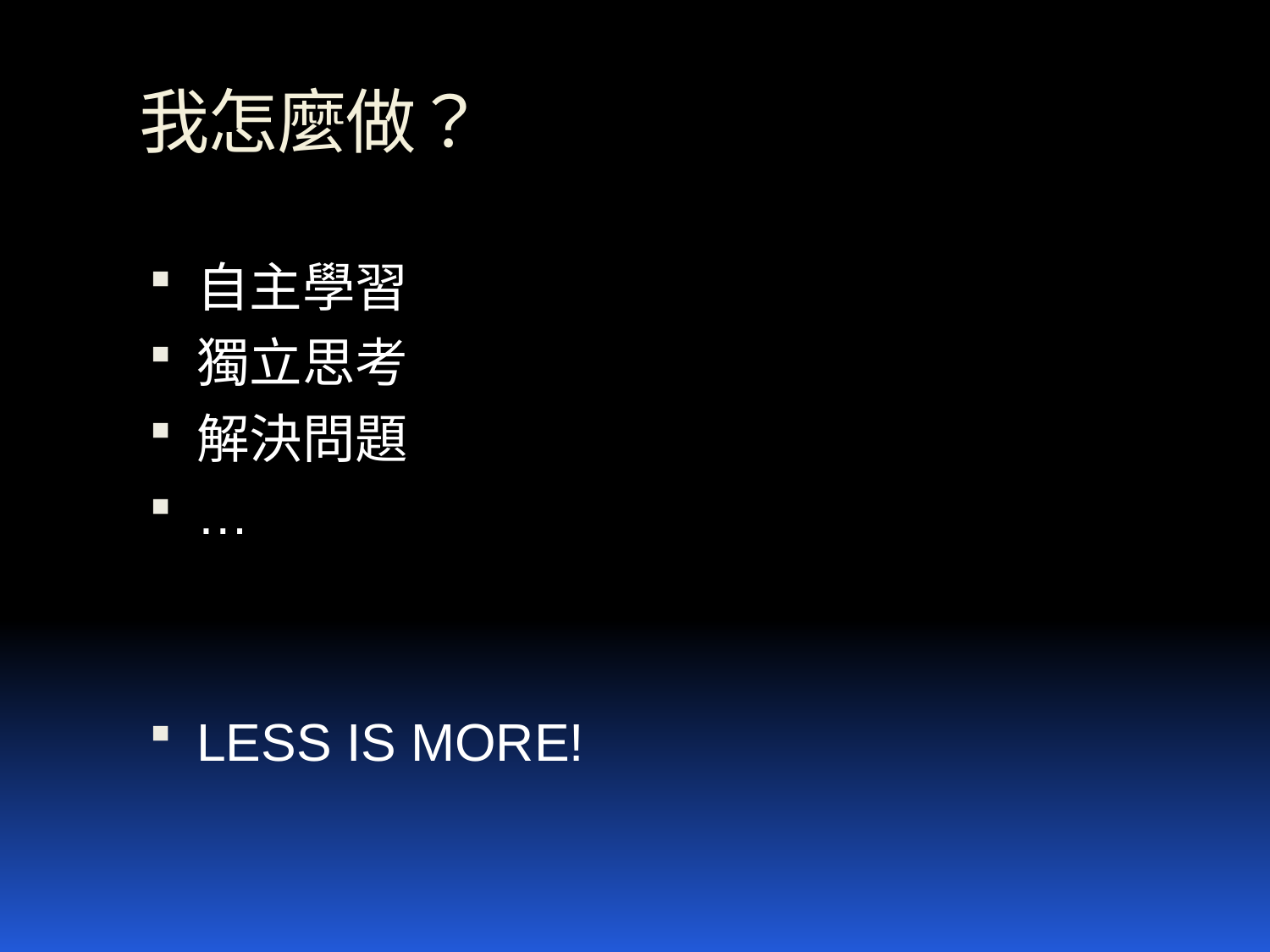

# 我怎麼做？
自主學習
獨立思考
解決問題
…

LESS IS MORE!